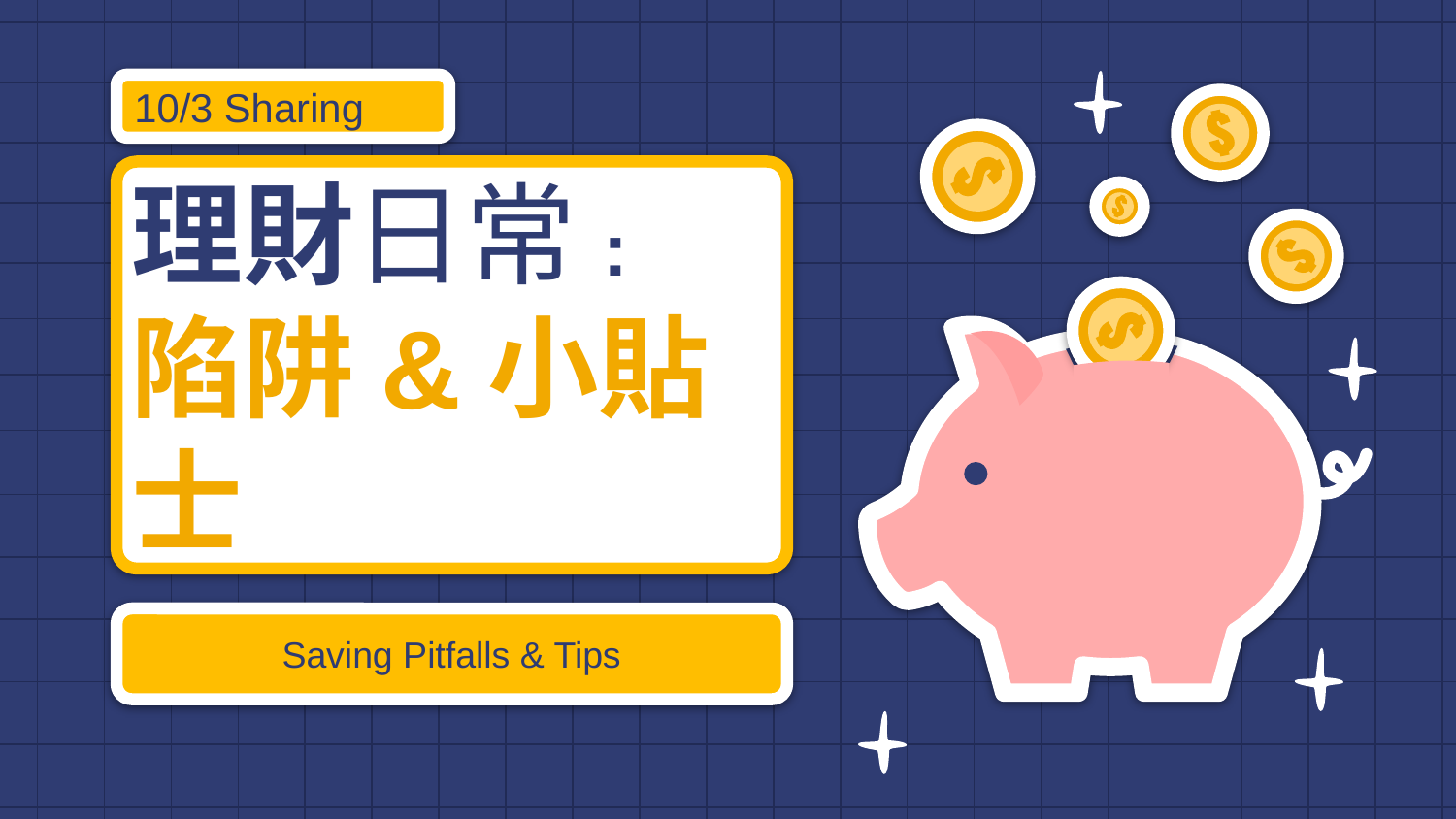

10/3 Sharing
# 理財日常:
陷阱&小貼士
Saving Pitfalls & Tips